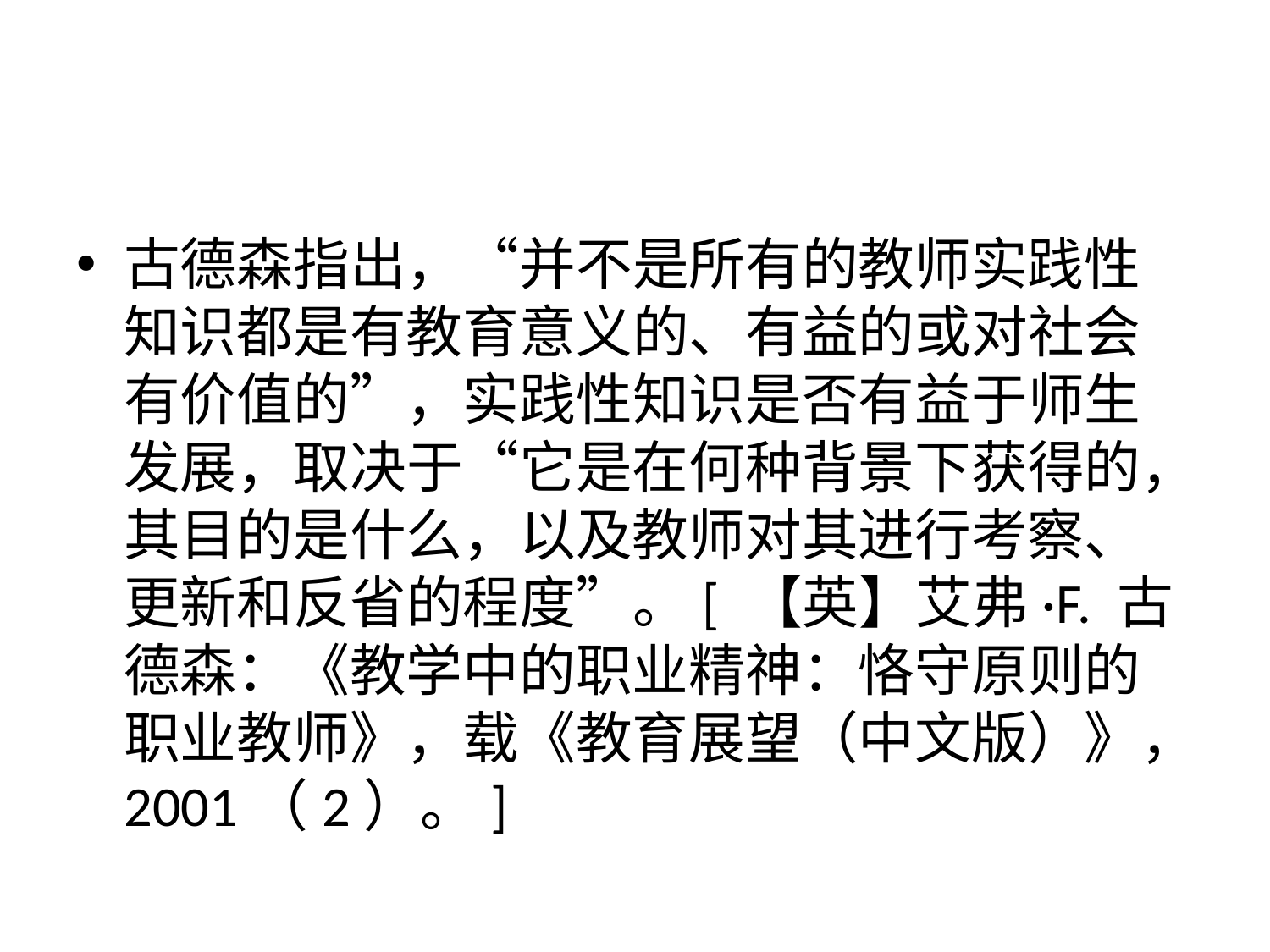

#
古德森指出，“并不是所有的教师实践性知识都是有教育意义的、有益的或对社会有价值的”，实践性知识是否有益于师生发展，取决于“它是在何种背景下获得的，其目的是什么，以及教师对其进行考察、更新和反省的程度”。[ 【英】艾弗·F. 古德森：《教学中的职业精神：恪守原则的职业教师》，载《教育展望（中文版）》，2001（2）。]